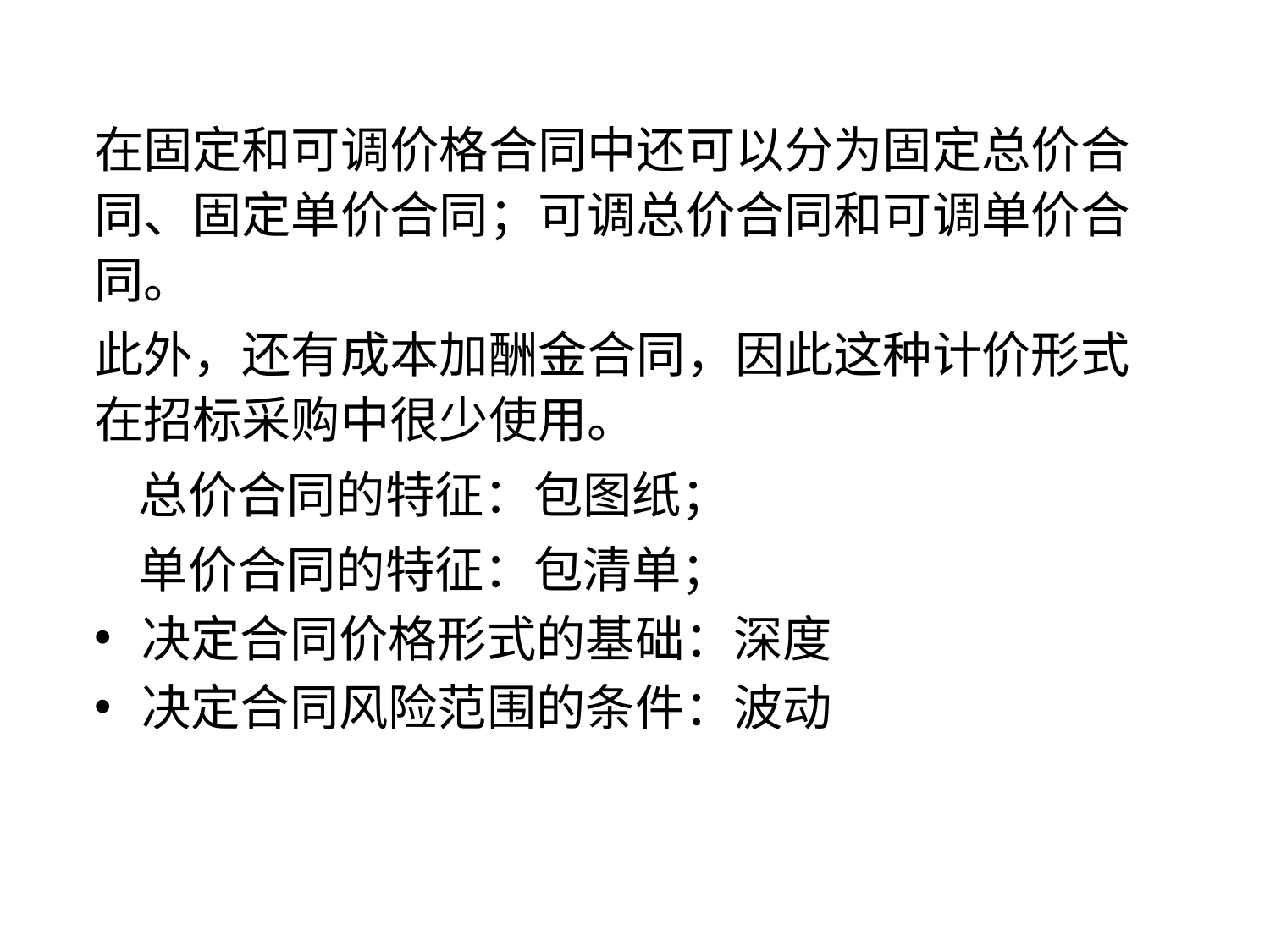

在固定和可调价格合同中还可以分为固定总价合同、固定单价合同；可调总价合同和可调单价合同。
此外，还有成本加酬金合同，因此这种计价形式在招标采购中很少使用。
   总价合同的特征：包图纸；
   单价合同的特征：包清单；
决定合同价格形式的基础：深度
决定合同风险范围的条件：波动